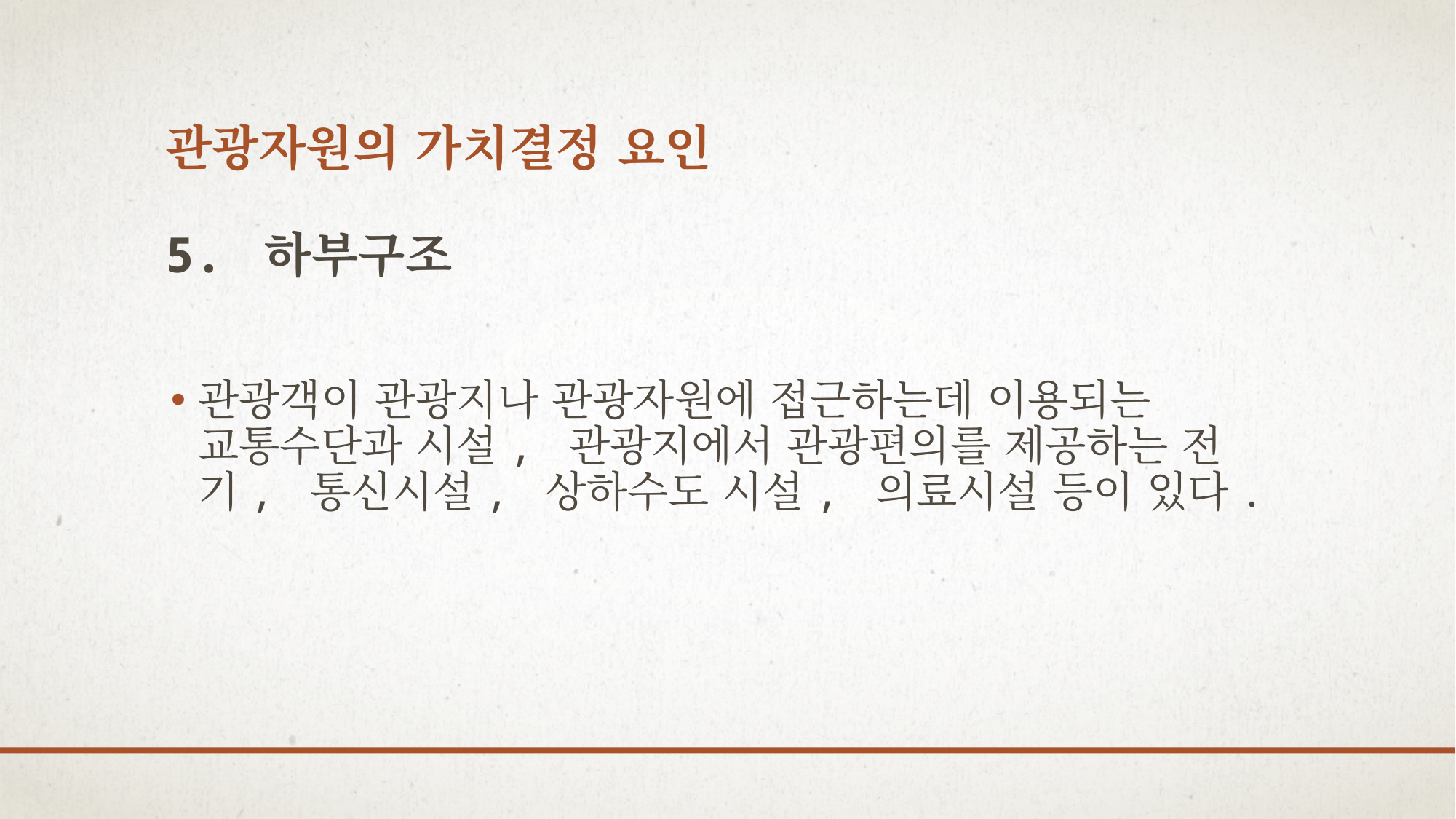

# 관광자원의 가치결정 요인
5. 하부구조

관광객이 관광지나 관광자원에 접근하는데 이용되는 교통수단과 시설, 관광지에서 관광편의를 제공하는 전기, 통신시설, 상하수도 시설, 의료시설 등이 있다.